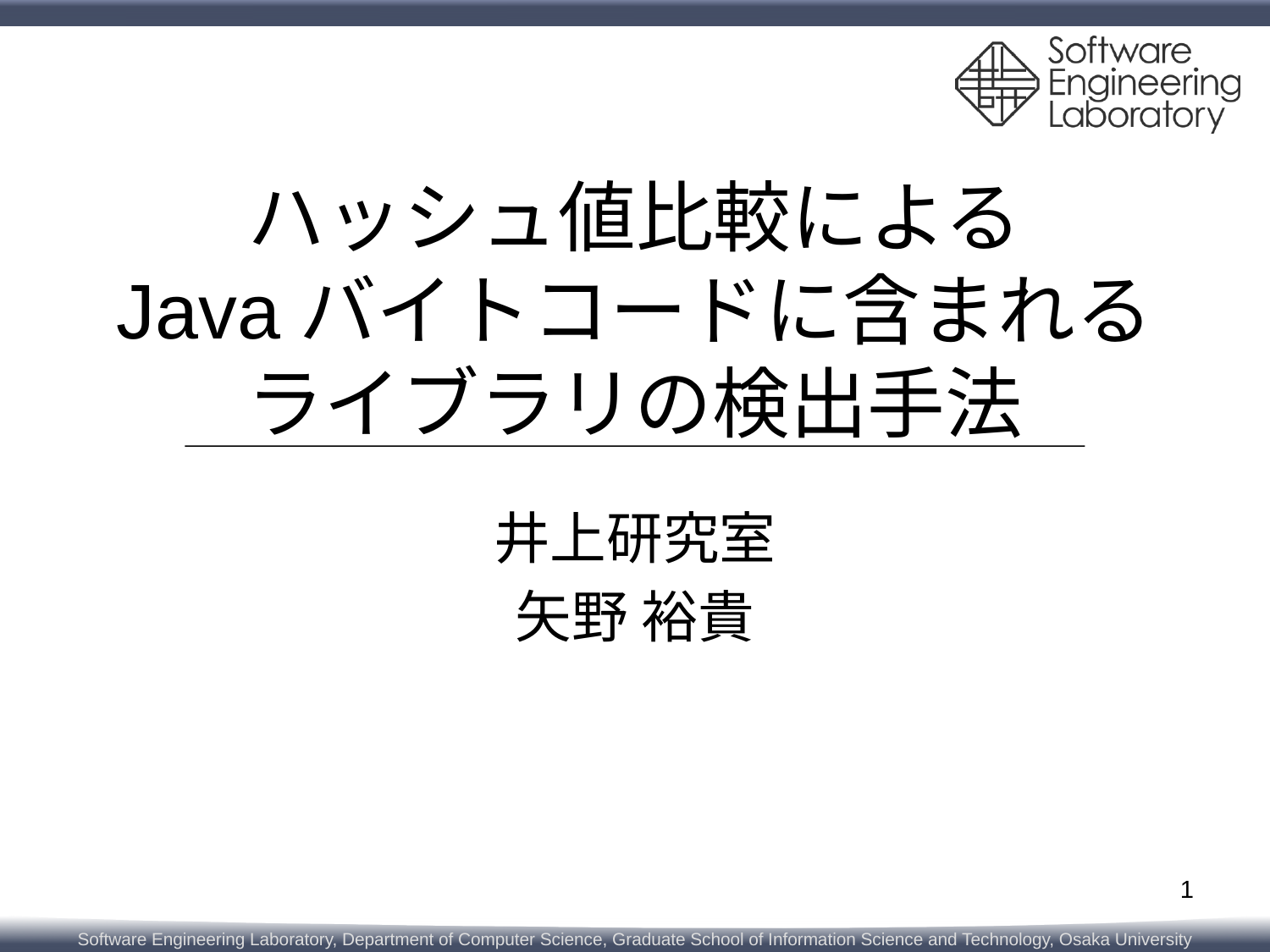

# ハッシュ値比較による Javaバイトコードに含まれる ライブラリの検出手法
井上研究室
矢野 裕貴
1